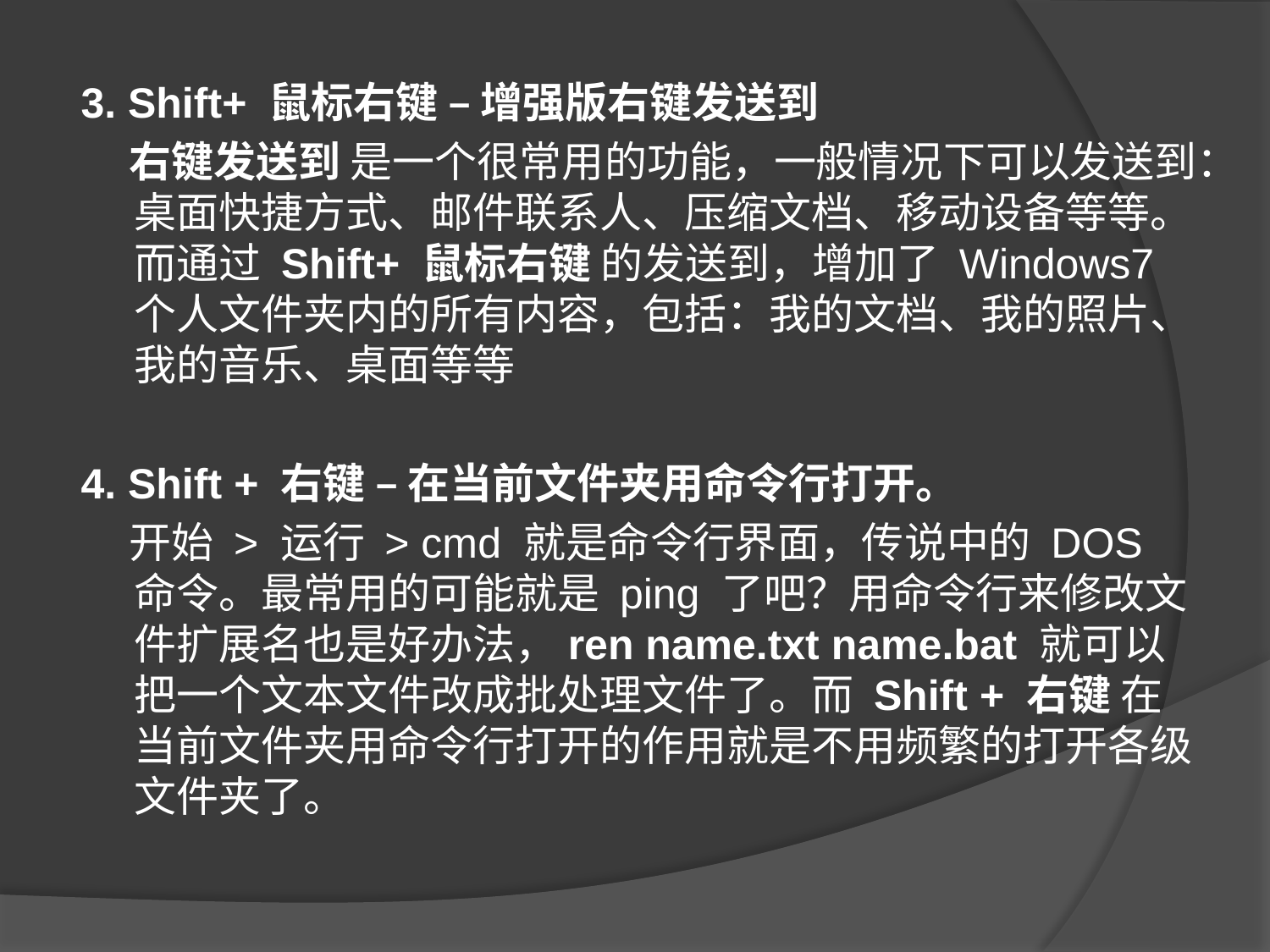

3. Shift+ 鼠标右键 – 增强版右键发送到
    右键发送到 是一个很常用的功能，一般情况下可以发送到：桌面快捷方式、邮件联系人、压缩文档、移动设备等等。而通过 Shift+ 鼠标右键 的发送到，增加了 Windows7 个人文件夹内的所有内容，包括：我的文档、我的照片、我的音乐、桌面等等

4. Shift + 右键 – 在当前文件夹用命令行打开。
    开始 > 运行 > cmd 就是命令行界面，传说中的 DOS 命令。最常用的可能就是 ping 了吧？用命令行来修改文件扩展名也是好办法，ren name.txt name.bat 就可以把一个文本文件改成批处理文件了。而 Shift + 右键 在当前文件夹用命令行打开的作用就是不用频繁的打开各级文件夹了。